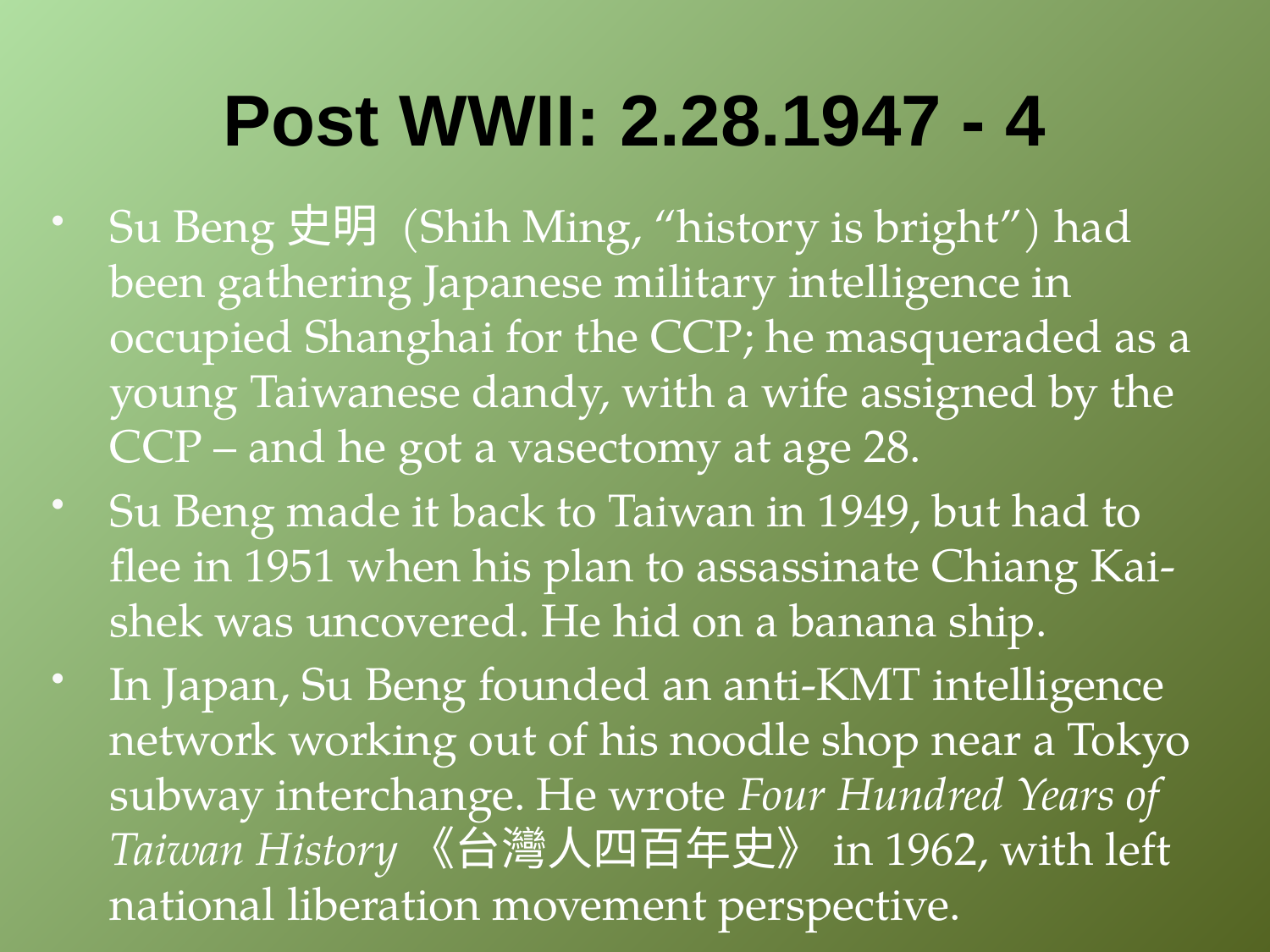

# Post WWII: 2.28.1947 - 4
Su Beng史明 (Shih Ming, “history is bright”) had been gathering Japanese military intelligence in occupied Shanghai for the CCP; he masqueraded as a young Taiwanese dandy, with a wife assigned by the CCP – and he got a vasectomy at age 28.
Su Beng made it back to Taiwan in 1949, but had to flee in 1951 when his plan to assassinate Chiang Kai-shek was uncovered. He hid on a banana ship.
In Japan, Su Beng founded an anti-KMT intelligence network working out of his noodle shop near a Tokyo subway interchange. He wrote Four Hundred Years of Taiwan History《台灣人四百年史》in 1962, with left national liberation movement perspective.